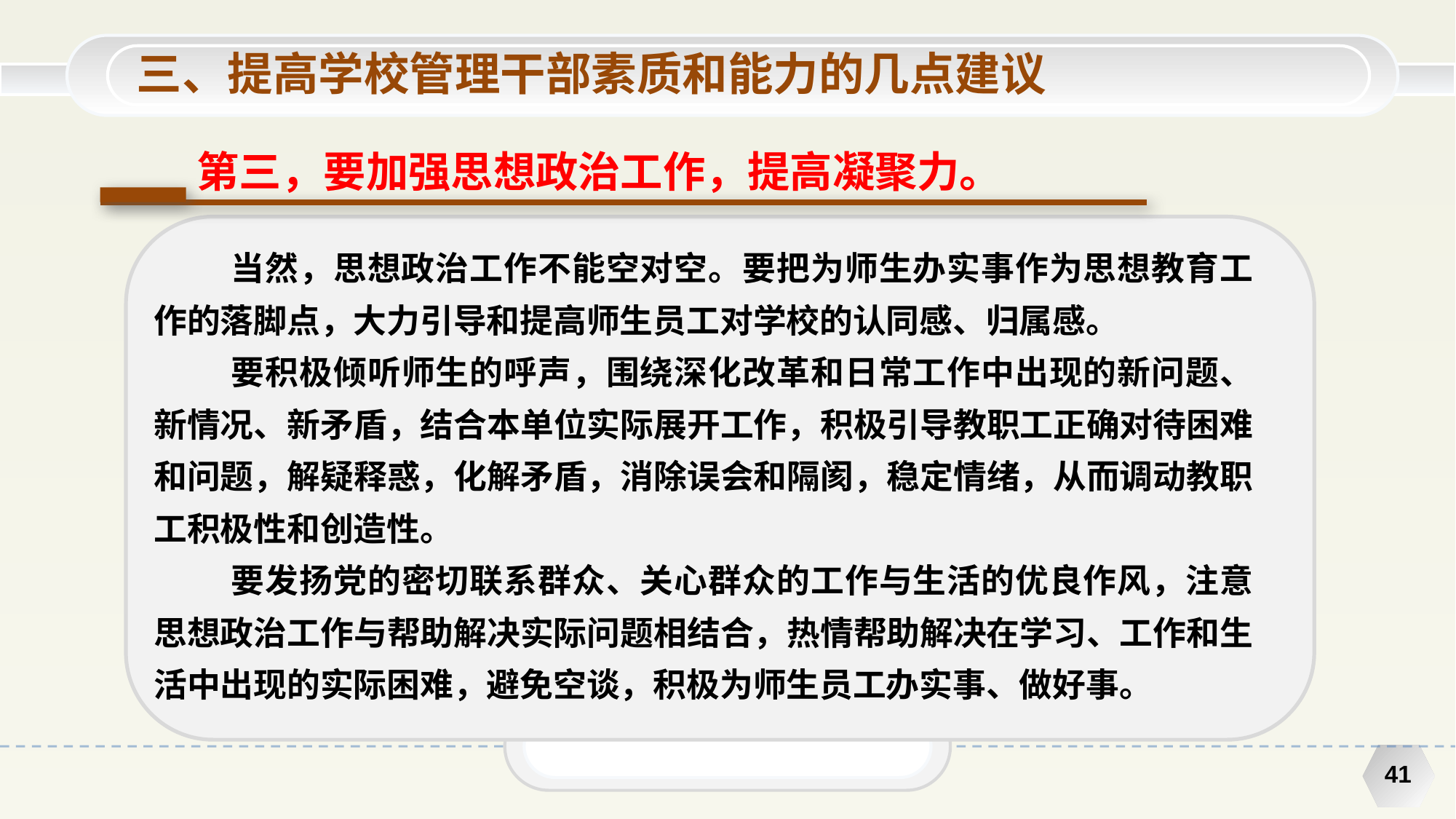

三、提高学校管理干部素质和能力的几点建议
第三，要加强思想政治工作，提高凝聚力。

当然，思想政治工作不能空对空。要把为师生办实事作为思想教育工作的落脚点，大力引导和提高师生员工对学校的认同感、归属感。
要积极倾听师生的呼声，围绕深化改革和日常工作中出现的新问题、新情况、新矛盾，结合本单位实际展开工作，积极引导教职工正确对待困难和问题，解疑释惑，化解矛盾，消除误会和隔阂，稳定情绪，从而调动教职工积极性和创造性。
要发扬党的密切联系群众、关心群众的工作与生活的优良作风，注意思想政治工作与帮助解决实际问题相结合，热情帮助解决在学习、工作和生活中出现的实际困难，避免空谈，积极为师生员工办实事、做好事。